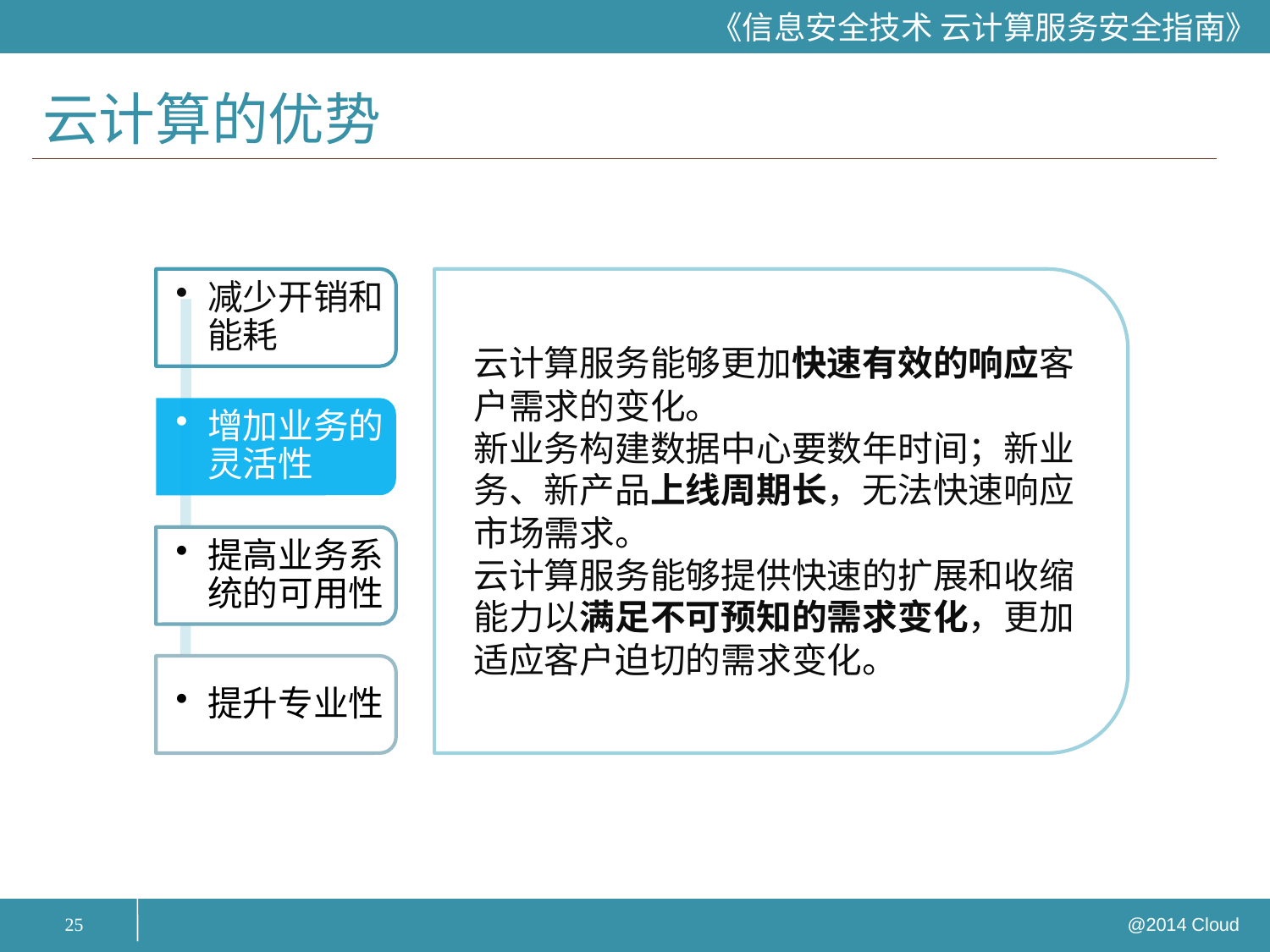

# 云计算的优势

减少开销和能耗
云计算服务能够更加快速有效的响应客户需求的变化。
新业务构建数据中心要数年时间；新业务、新产品上线周期长，无法快速响应市场需求。
云计算服务能够提供快速的扩展和收缩能力以满足不可预知的需求变化，更加适应客户迫切的需求变化。

增加业务的灵活性

提高业务系统的可用性

提升专业性
25